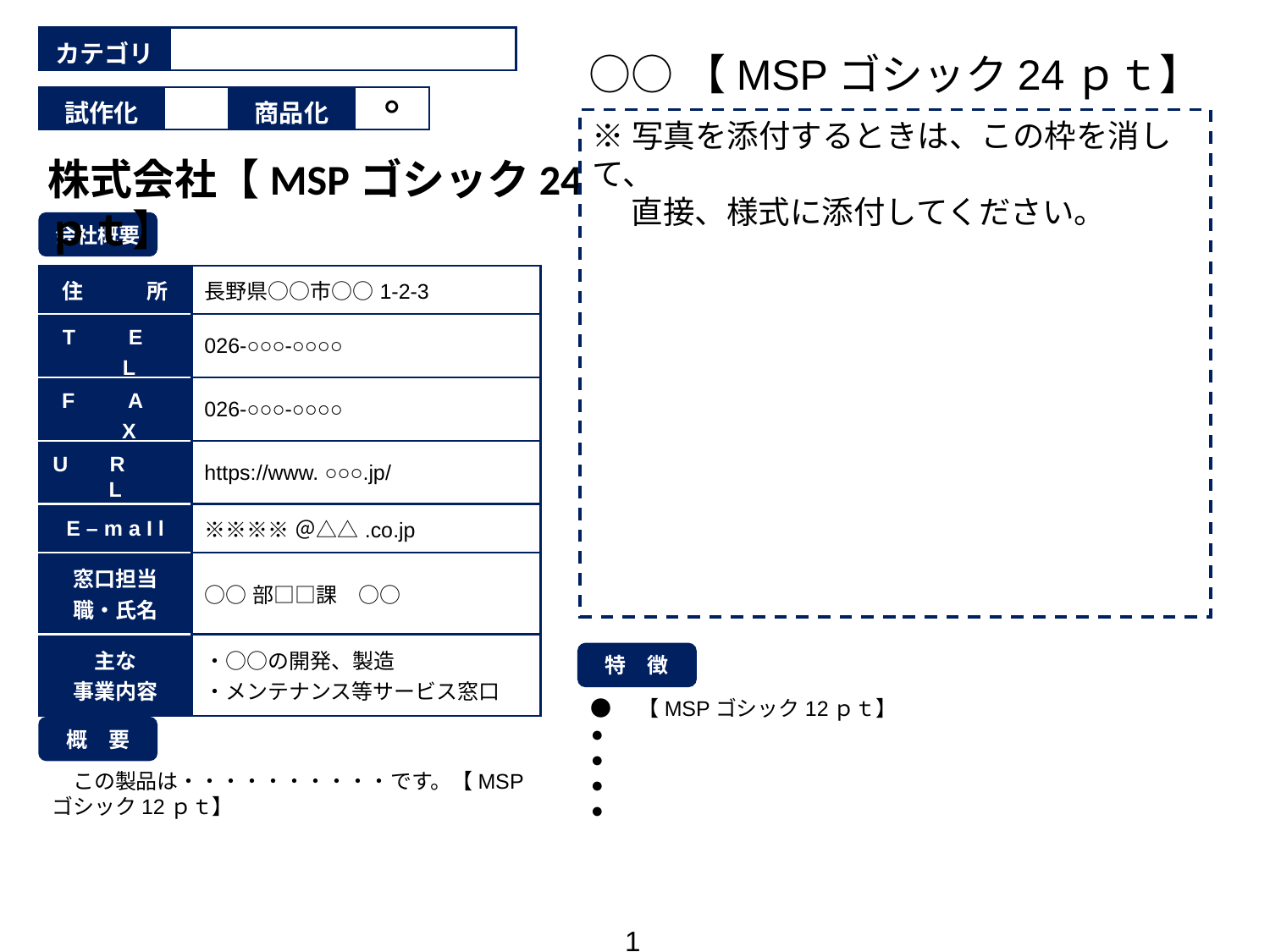

| カテゴリ |  |
| --- | --- |
○○【MSPゴシック24ｐｔ】
| 試作化 |  | 商品化 | ○ |
| --- | --- | --- | --- |
※写真を添付するときは、この枠を消して、
　 直接、様式に添付してください。

株式会社【MSPゴシック24ｐｔ】
会社概要
| 住　　　所 | 長野県○○市○○1-2-3 |
| --- | --- |
| T　　E　　L | 026-○○○-○○○○ |
| F　　A　　X | 026-○○○-○○○○ |
| U　 R　　L | https://www. ○○○.jp/ |
| E – m a I l | ※※※※＠△△.co.jp |
| 窓口担当 職・氏名 | ○○部□□課　○○ |
| 主な 事業内容 | ・○○の開発、製造 ・メンテナンス等サービス窓口 |
特　徴
●　【MSPゴシック12ｐｔ】
●
●
●
●
概　要
　この製品は・・・・・・・・・・です。【MSPゴシック12ｐｔ】
1